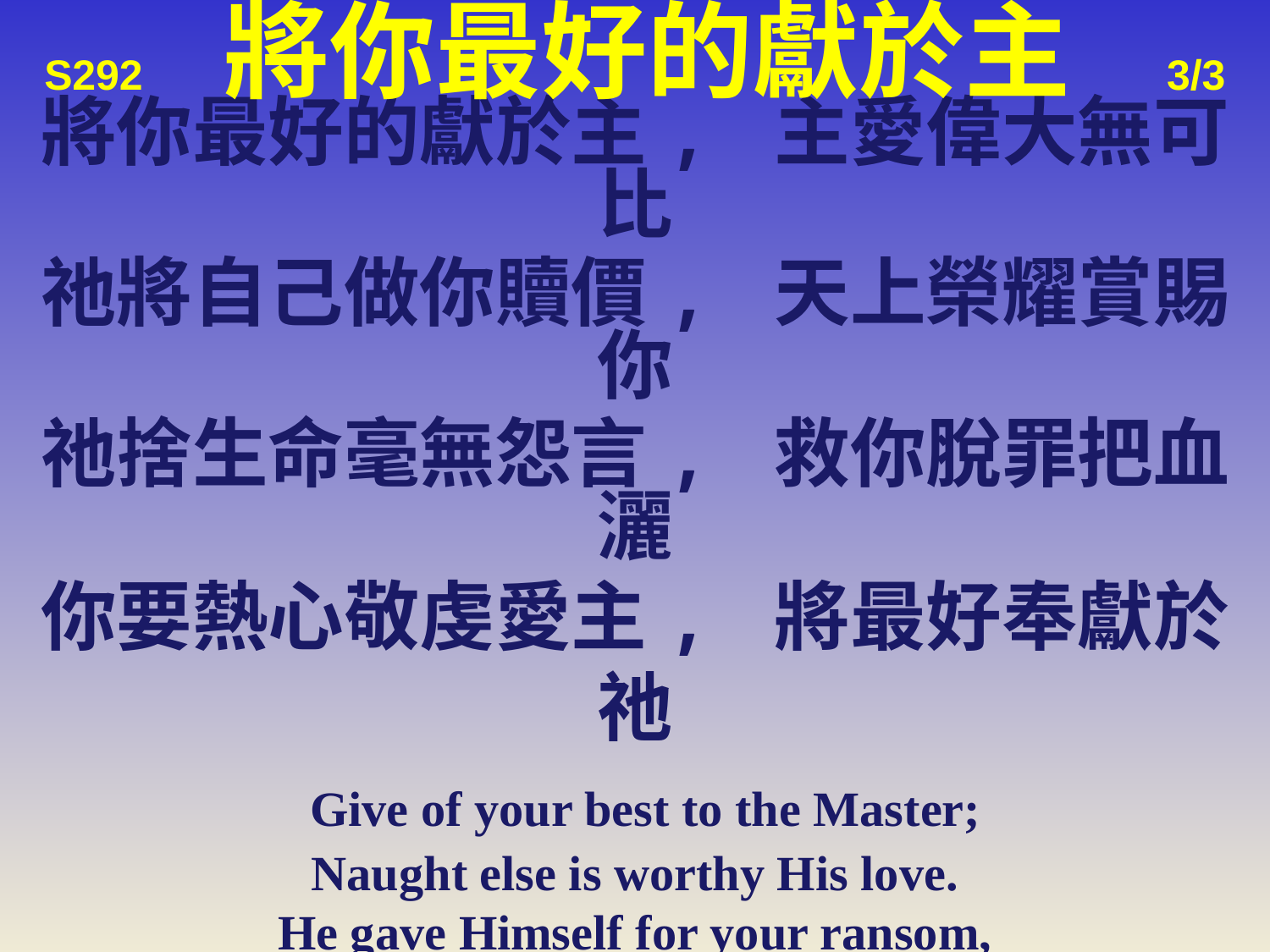

S292      將你最好的獻於主         3/3
將你最好的獻於主, 主愛偉大無可比
祂將自己做你贖價, 天上榮耀賞賜你
祂捨生命毫無怨言, 救你脫罪把血灑
你要熱心敬虔愛主, 將最好奉獻於祂
 Give of your best to the Master;
Naught else is worthy His love.
He gave Himself for your ransom,
Gave up His glory above.
Laid down His life without murmur,
You from sin’s ruin to save.
Give Him your heart’s adoration;
Give Him the best that you have.